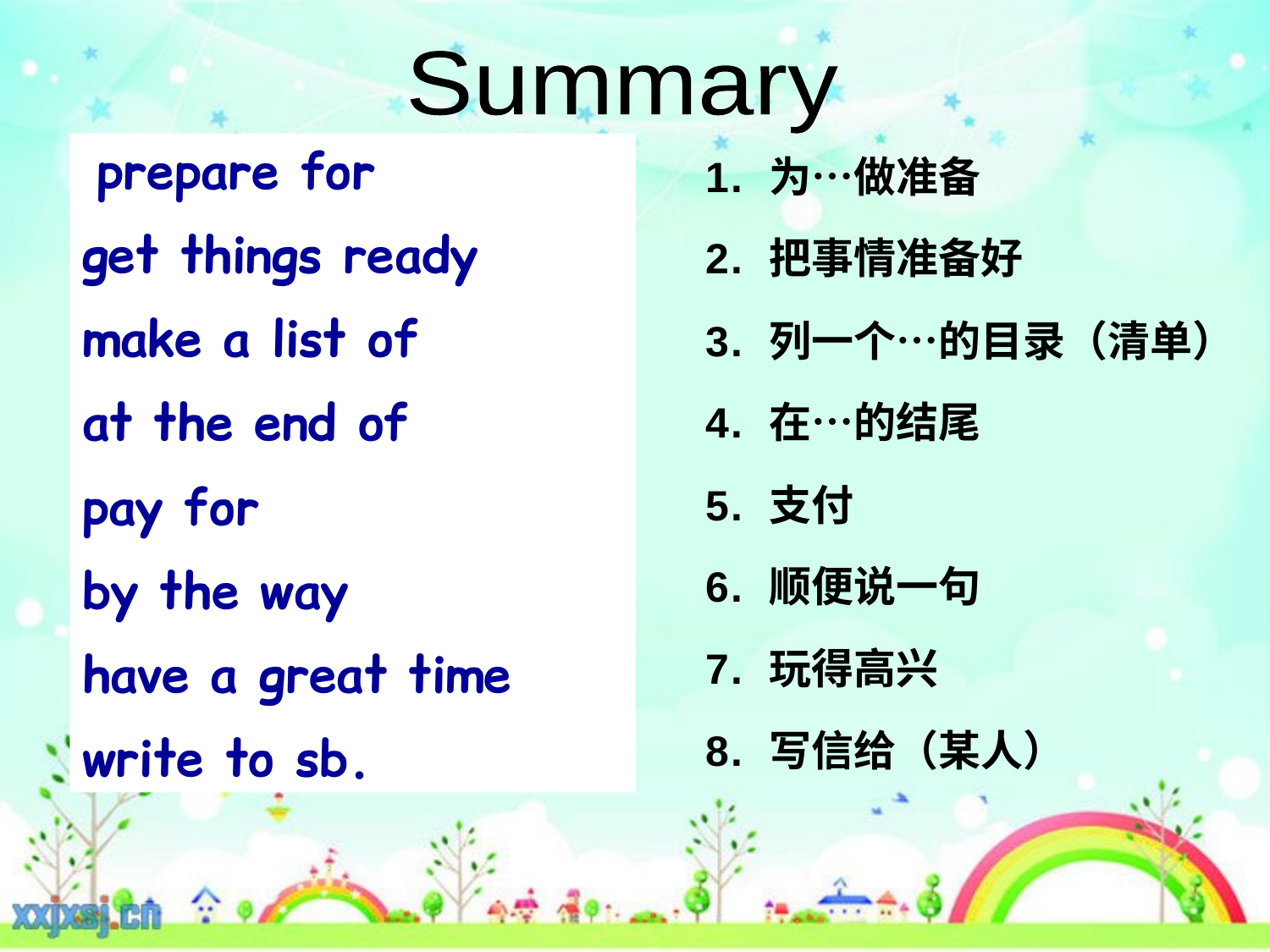

Summary
#
 prepare for
get things ready
make a list of
at the end of
pay for
by the way
have a great time
write to sb.
为…做准备
把事情准备好
列一个…的目录（清单）
在…的结尾
支付
顺便说一句
玩得高兴
写信给（某人）